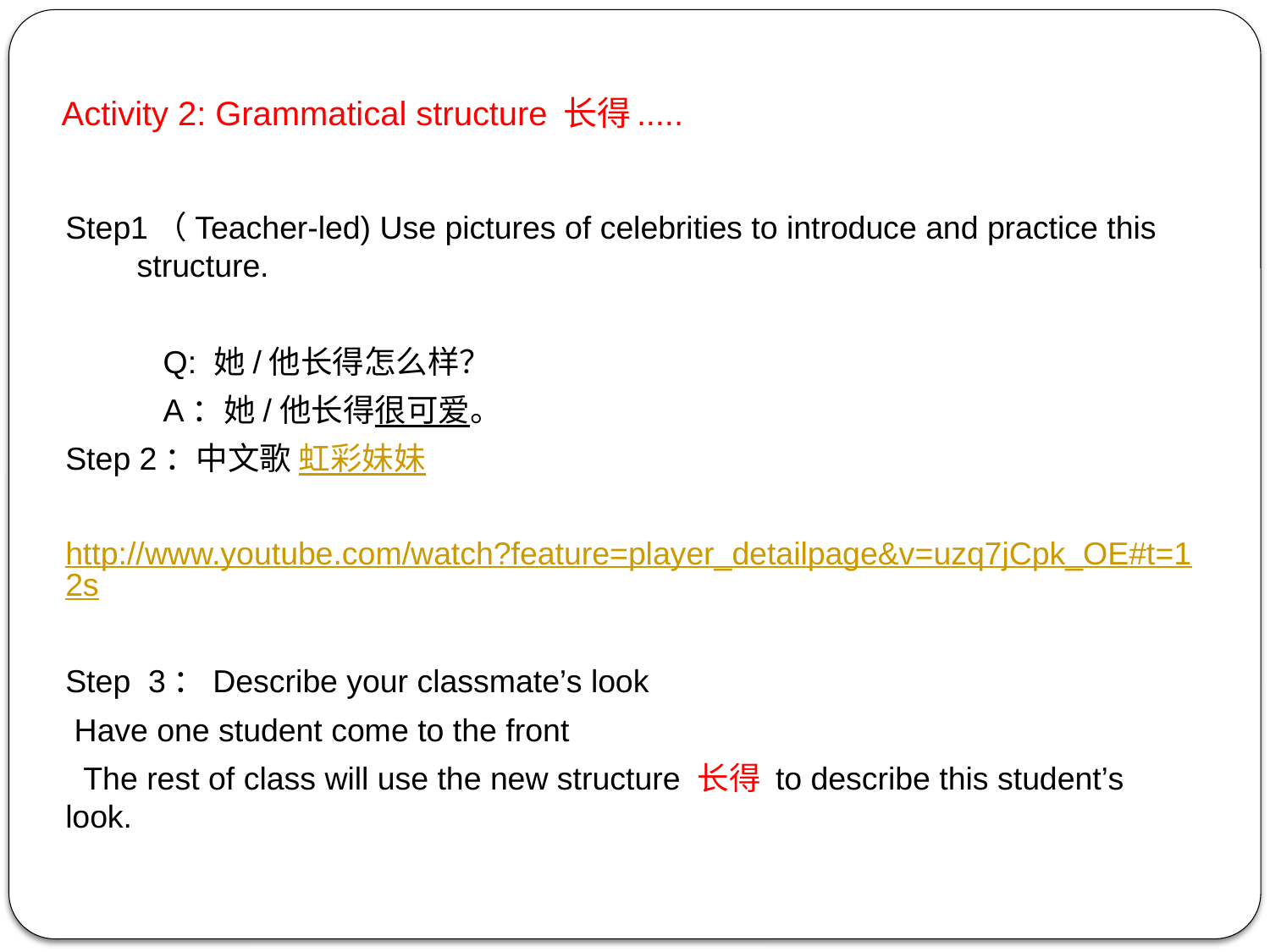

# Activity 2: Grammatical structure 长得.....
Step1（Teacher-led) Use pictures of celebrities to introduce and practice this structure.

           Q: 她/他长得怎么样？
           A：她/他长得很可爱。
Step 2：中文歌 虹彩妹妹
               http://www.youtube.com/watch?feature=player_detailpage&v=uzq7jCpk_OE#t=12s

Step  3：Describe your classmate’s look
 Have one student come to the front
  The rest of class will use the new structure 长得 to describe this student’s  look.